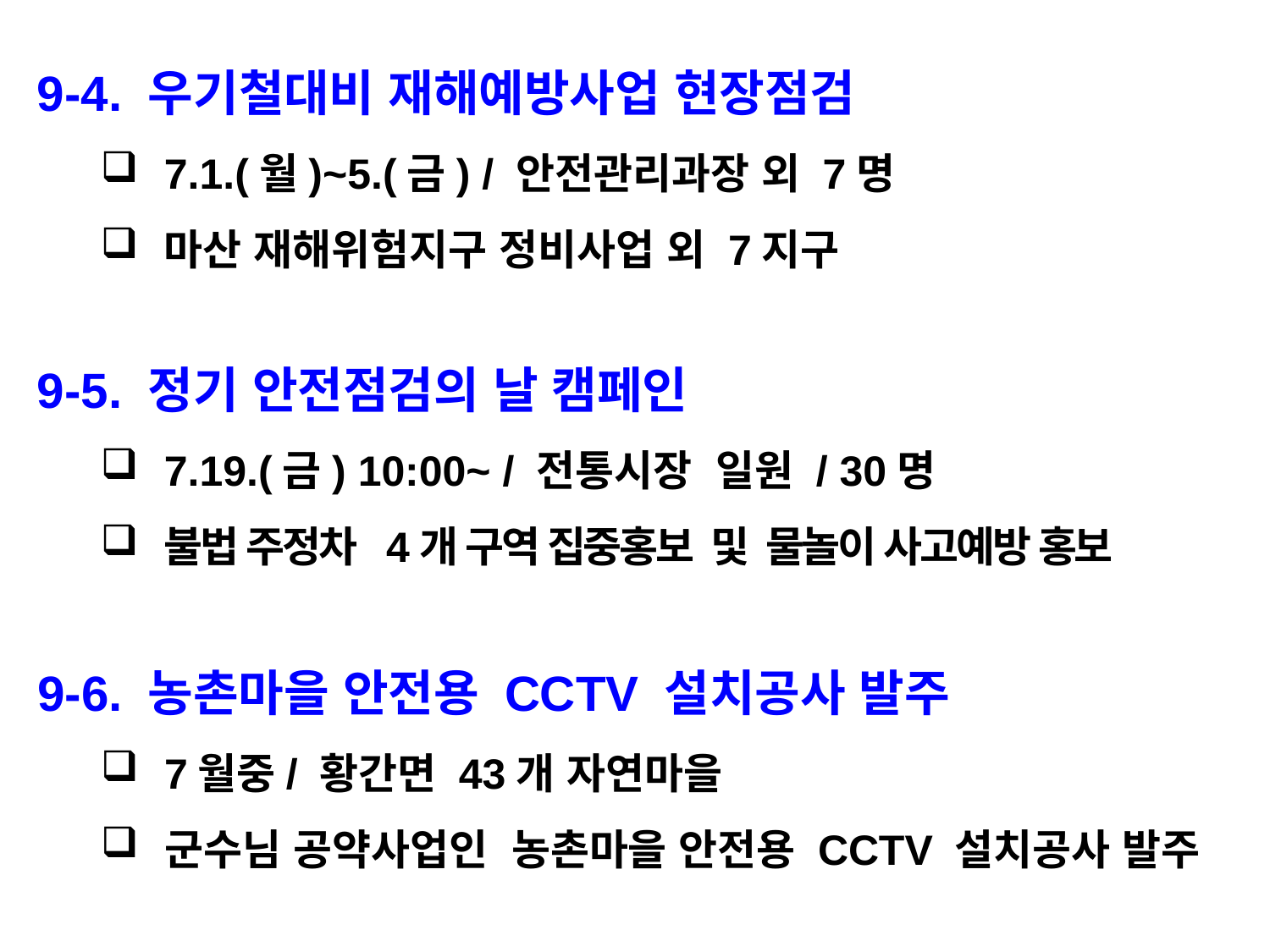

9-4. 우기철대비 재해예방사업 현장점검
7.1.(월)~5.(금) / 안전관리과장 외 7명
마산 재해위험지구 정비사업 외 7지구
9-5. 정기 안전점검의 날 캠페인
7.19.(금) 10:00~ / 전통시장  일원 / 30명
불법 주정차  4개 구역 집중홍보  및  물놀이 사고예방 홍보

9-6. 농촌마을 안전용 CCTV 설치공사 발주
7월중/ 황간면 43개 자연마을
군수님 공약사업인  농촌마을 안전용 CCTV 설치공사 발주